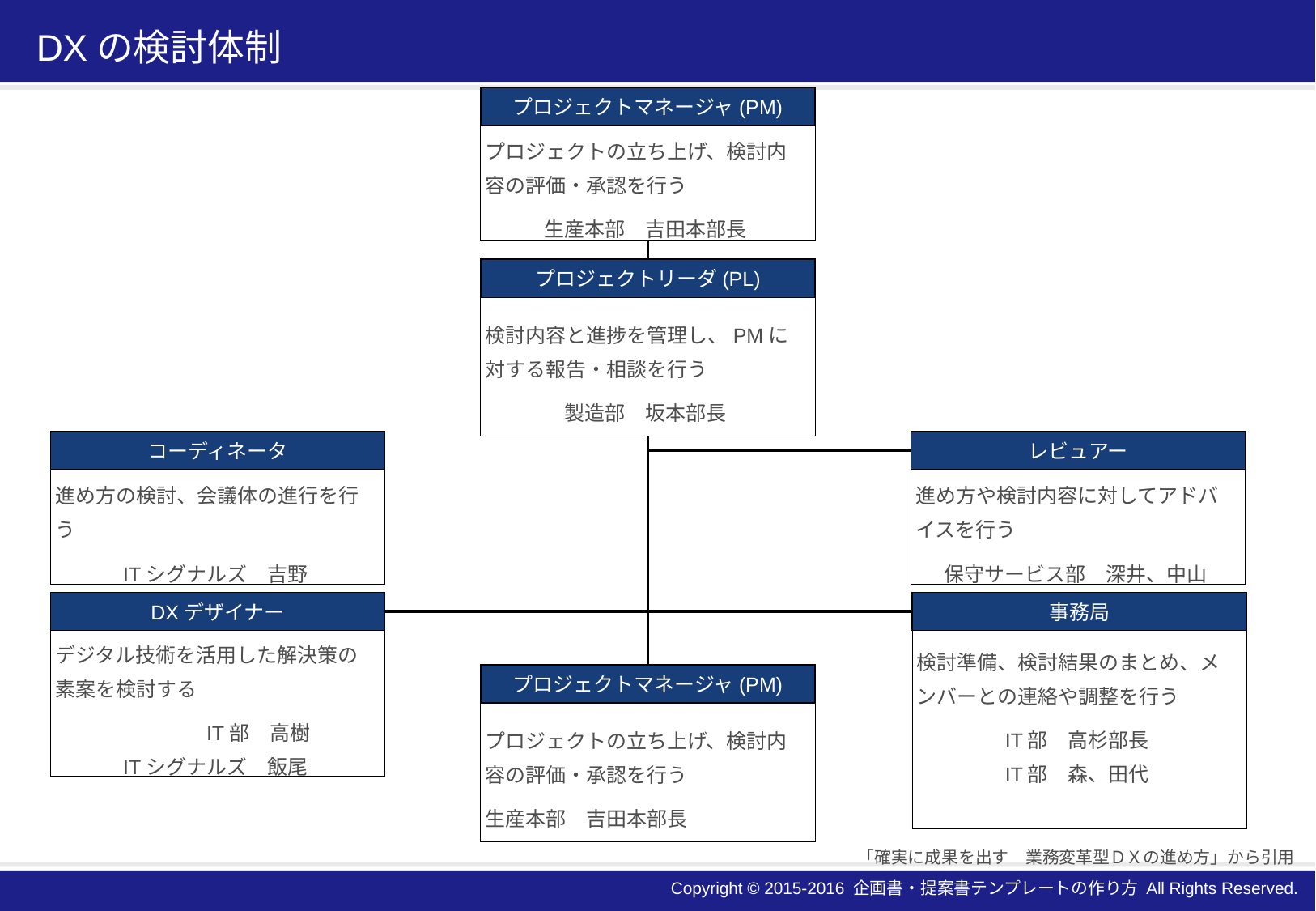

# DXの検討体制
プロジェクトマネージャ(PM)
プロジェクトの立ち上げ、検討内容の評価・承認を行う
生産本部　吉田本部長
プロジェクトリーダ(PL)
検討内容と進捗を管理し、PMに対する報告・相談を行う
製造部　坂本部長
コーディネータ
レビュアー
進め方の検討、会議体の進行を行う
ITシグナルズ　吉野
進め方や検討内容に対してアドバイスを行う
保守サービス部　深井、中山
DXデザイナー
事務局
デジタル技術を活用した解決策の素案を検討する
　　　　IT部　高樹
ITシグナルズ　飯尾
検討準備、検討結果のまとめ、メンバーとの連絡や調整を行う
IT部　高杉部長
IT部　森、田代
プロジェクトマネージャ(PM)
プロジェクトの立ち上げ、検討内容の評価・承認を行う
生産本部　吉田本部長
「確実に成果を出す　業務変革型ＤＸの進め方」から引用